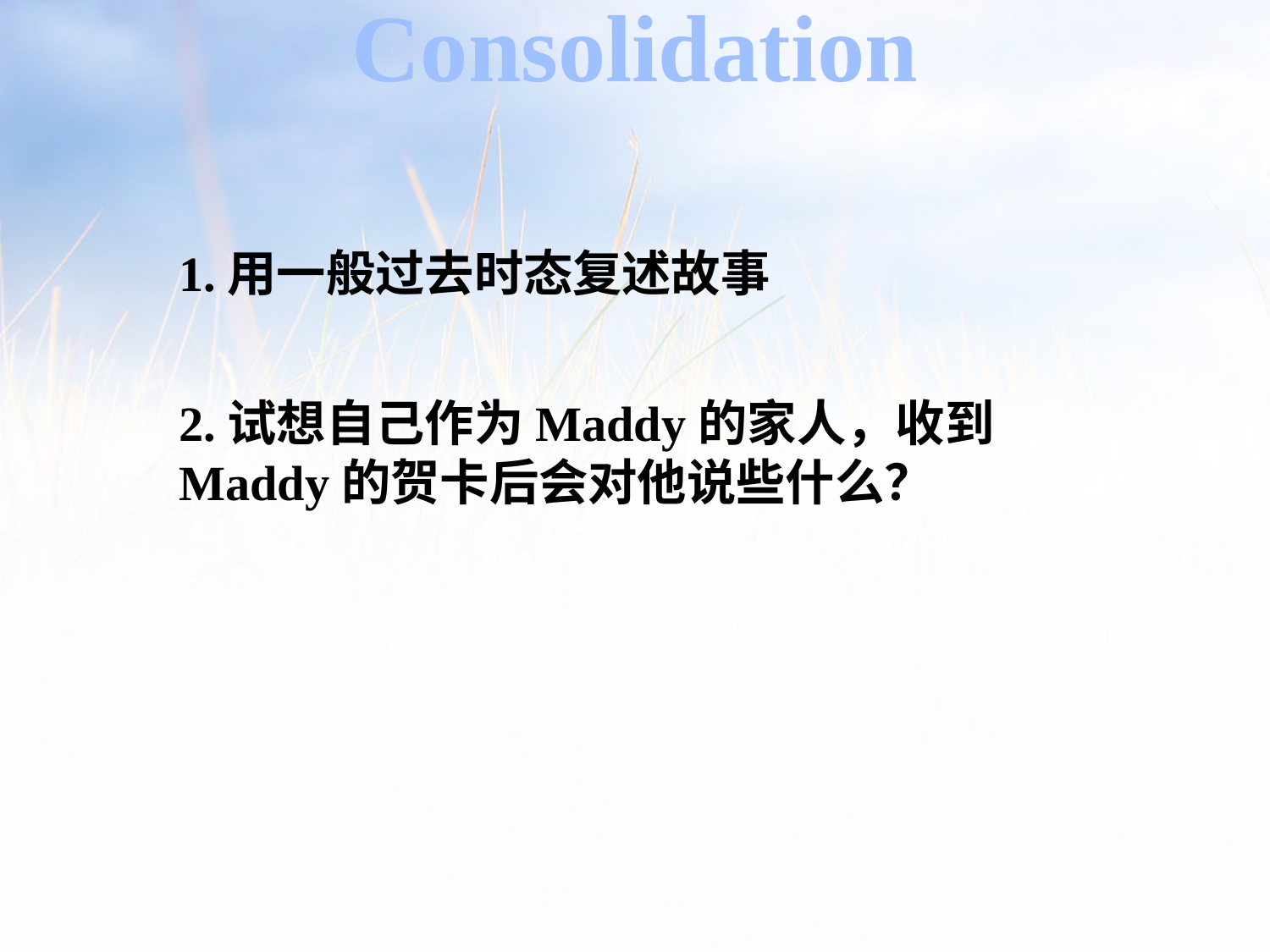

Consolidation
1.用一般过去时态复述故事

2.试想自己作为Maddy的家人，收到Maddy的贺卡后会对他说些什么？